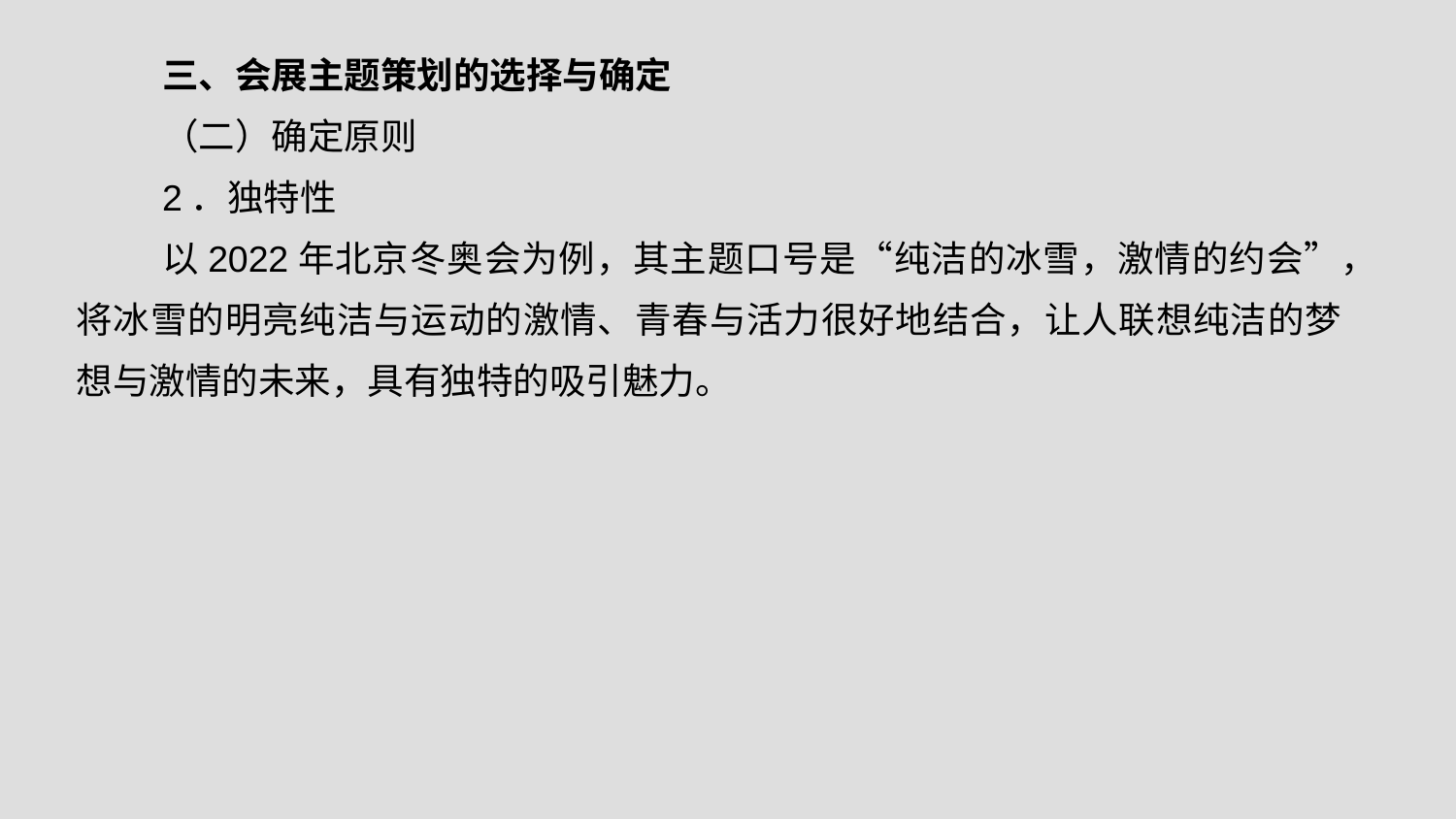

三、会展主题策划的选择与确定
（二）确定原则
2．独特性
以2022年北京冬奥会为例，其主题口号是“纯洁的冰雪，激情的约会”，将冰雪的明亮纯洁与运动的激情、青春与活力很好地结合，让人联想纯洁的梦想与激情的未来，具有独特的吸引魅力。